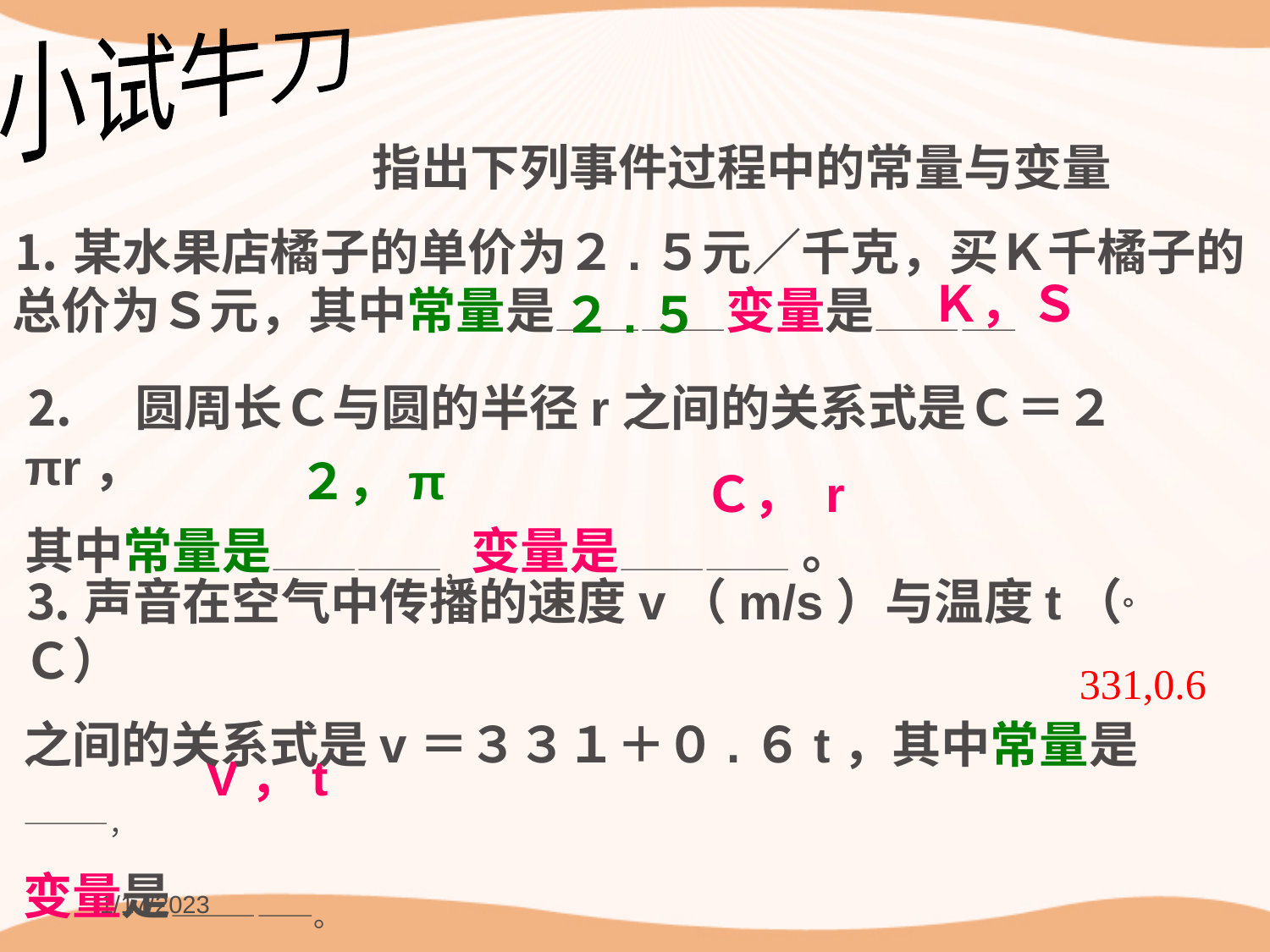

小试牛刀
                  指出下列事件过程中的常量与变量
⒈某水果店橘子的单价为２.５元／千克，买Ｋ千橘子的 总价为Ｓ元，其中常量是——————变量是—————

Ｋ，Ｓ
２.５
⒉　圆周长Ｃ与圆的半径r之间的关系式是Ｃ＝２πr，
其中常量是——————，变量是—————— 。

２，π
Ｃ， r
⒊声音在空气中传播的速度v（m/s）与温度t（。Ｃ）
之间的关系式是v＝３３１＋０.６t，其中常量是———，
变量是—————。
331,0.6
V，t
1/17/2023